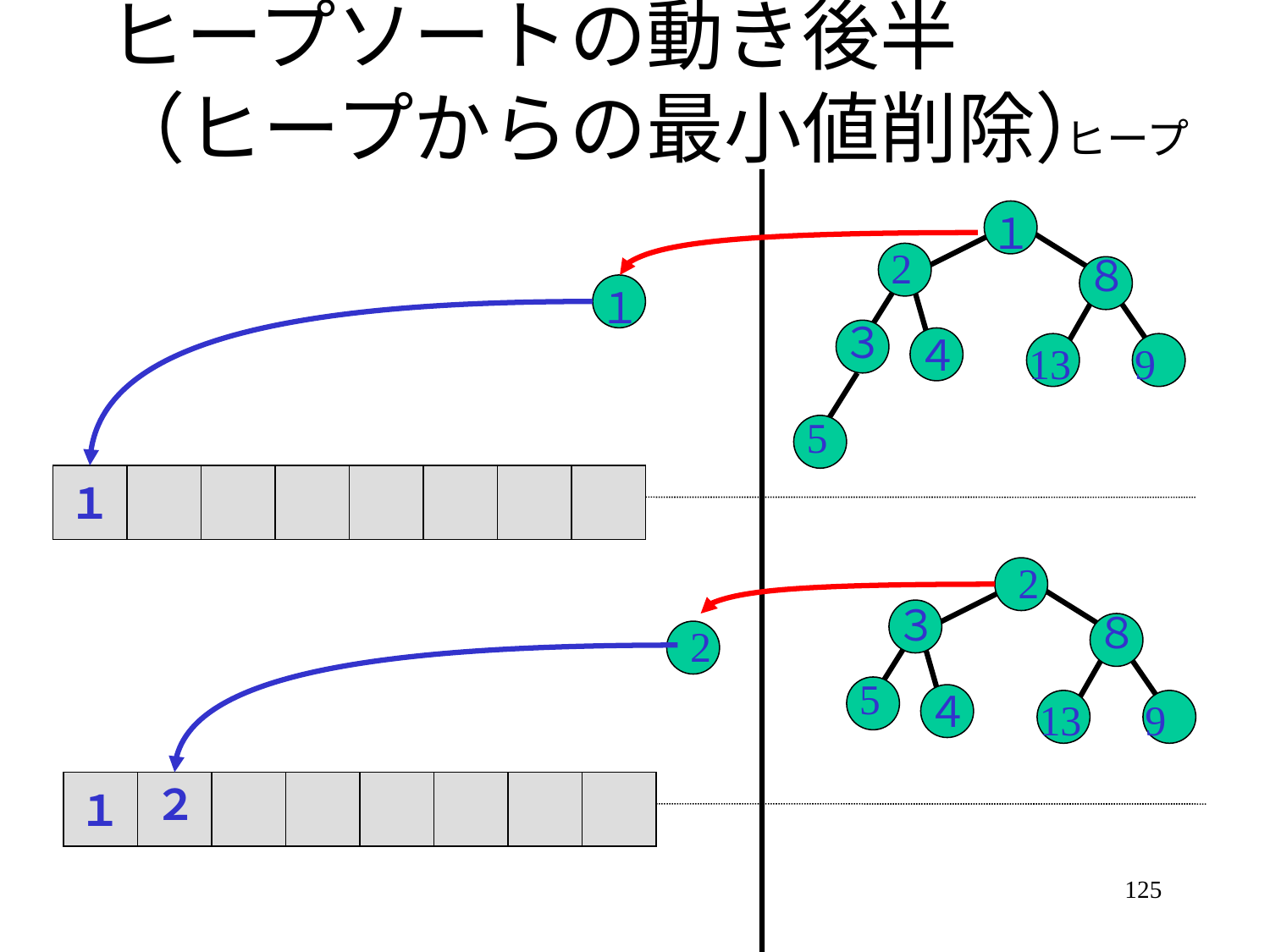

# ヒープソートの動き後半 （ヒープからの最小値削除）
ヒープ

１

2

８

１

３

４

13
9

5

１

2

３

８
2

5

４

13
9

１

２

125